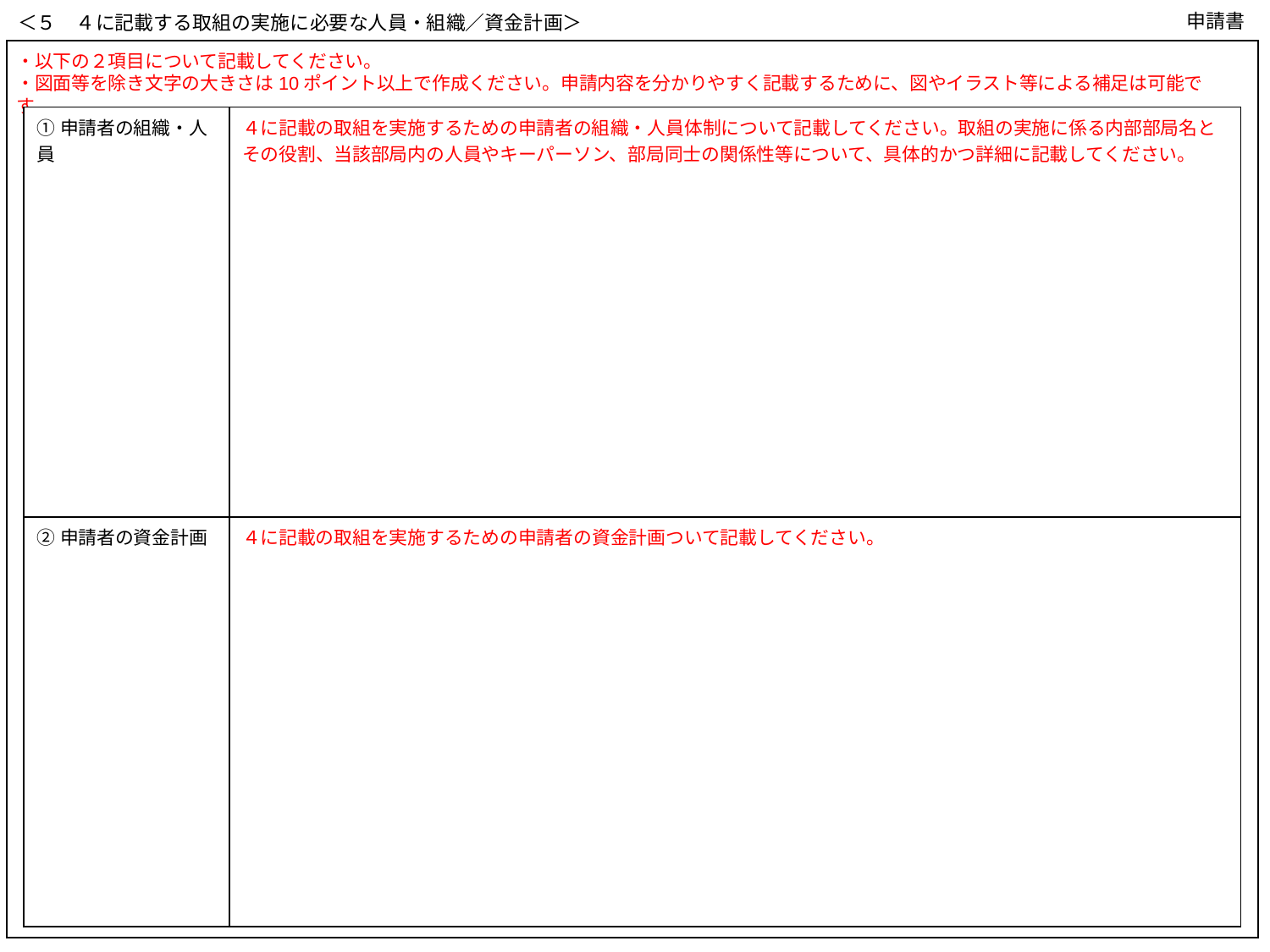

申請書
＜５　４に記載する取組の実施に必要な人員・組織／資金計画＞

・以下の２項目について記載してください。
・図面等を除き文字の大きさは10ポイント以上で作成ください。申請内容を分かりやすく記載するために、図やイラスト等による補足は可能です。
| ➀申請者の組織・人員 | ４に記載の取組を実施するための申請者の組織・人員体制について記載してください。取組の実施に係る内部部局名とその役割、当該部局内の人員やキーパーソン、部局同士の関係性等について、具体的かつ詳細に記載してください。 |
| --- | --- |
| ②申請者の資金計画 | ４に記載の取組を実施するための申請者の資金計画ついて記載してください。 |